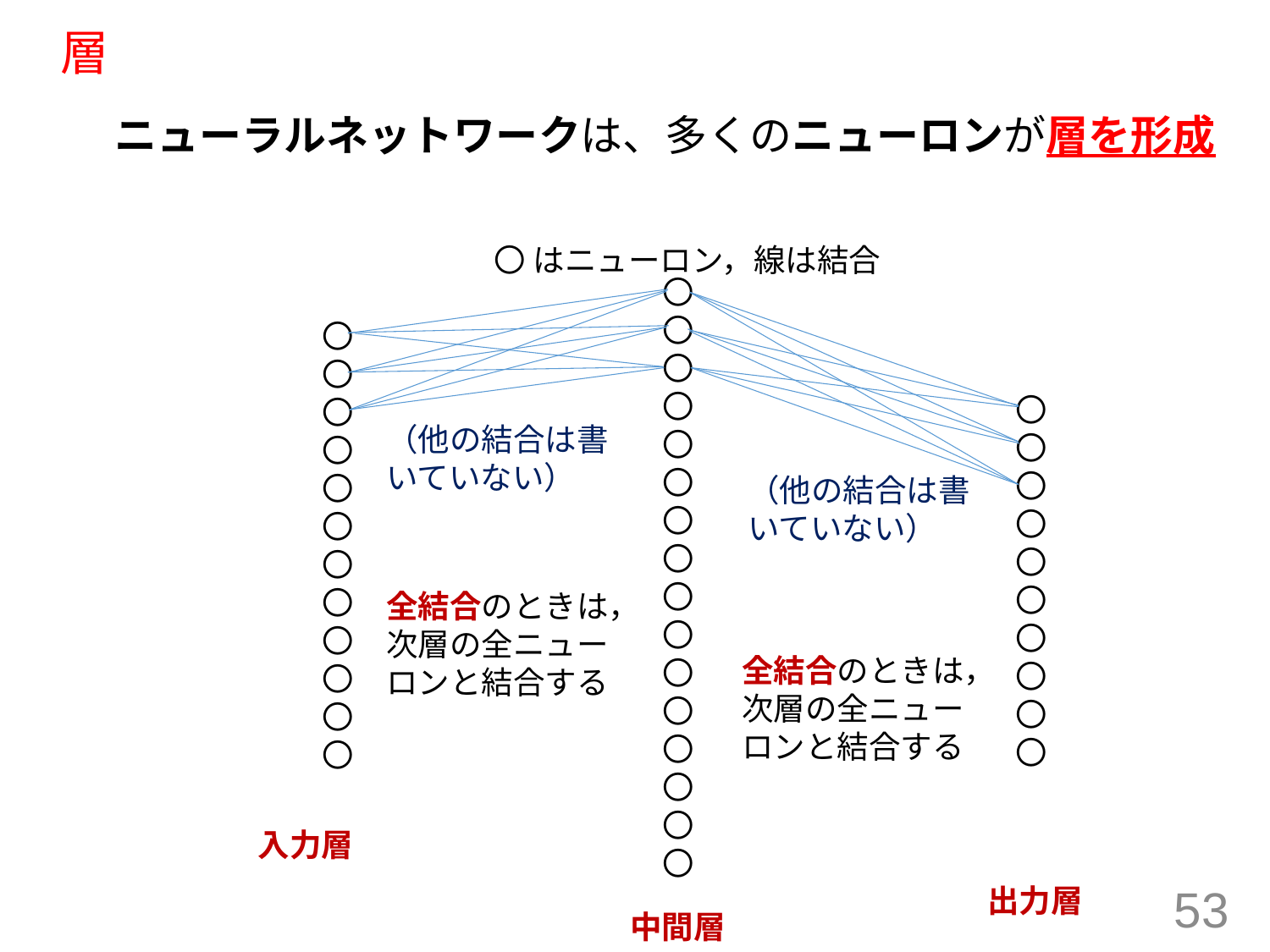

# 層
ニューラルネットワークは、多くのニューロンが層を形成

〇 はニューロン，線は結合
〇
〇
〇
〇
〇
〇
〇
〇
〇
〇
〇
〇
〇
〇
〇
〇
〇
〇
〇
〇
〇
〇
〇
〇
〇
〇
〇
〇
〇
〇
〇
〇
〇
〇
〇
〇
〇
〇
（他の結合は書いていない）
（他の結合は書いていない）
全結合のときは，
次層の全ニューロンと結合する
全結合のときは，
次層の全ニューロンと結合する
入力層
出力層
53
中間層